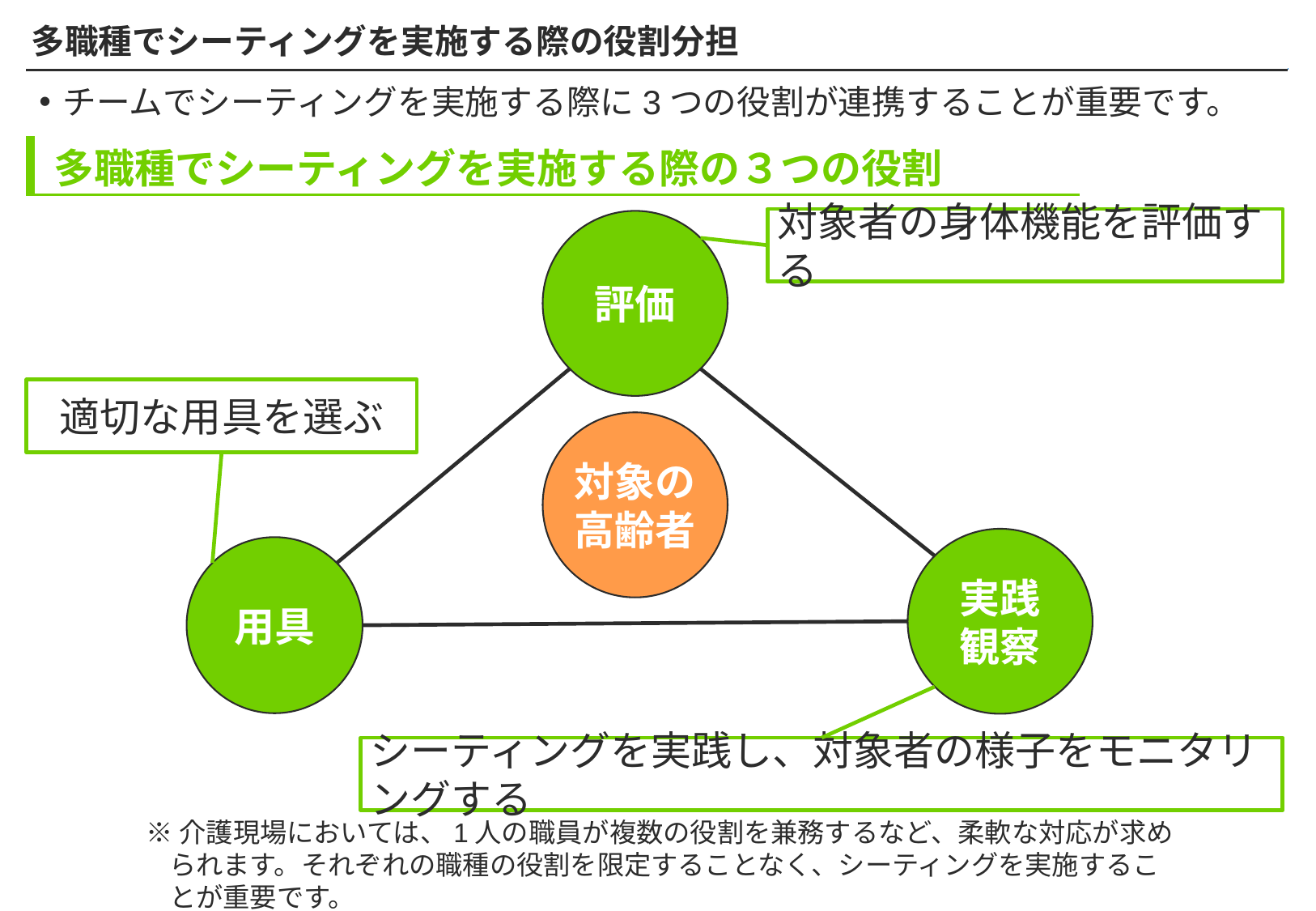

# 多職種でシーティングを実施する際の役割分担
チームでシーティングを実施する際に3つの役割が連携することが重要です。
| 多職種でシーティングを実施する際の３つの役割 |
| --- |
対象者の身体機能を評価する
評価
適切な用具を選ぶ
対象の
高齢者
実践
観察
用具
シーティングを実践し、対象者の様子をモニタリングする
※介護現場においては、1人の職員が複数の役割を兼務するなど、柔軟な対応が求められます。それぞれの職種の役割を限定することなく、シーティングを実施することが重要です。